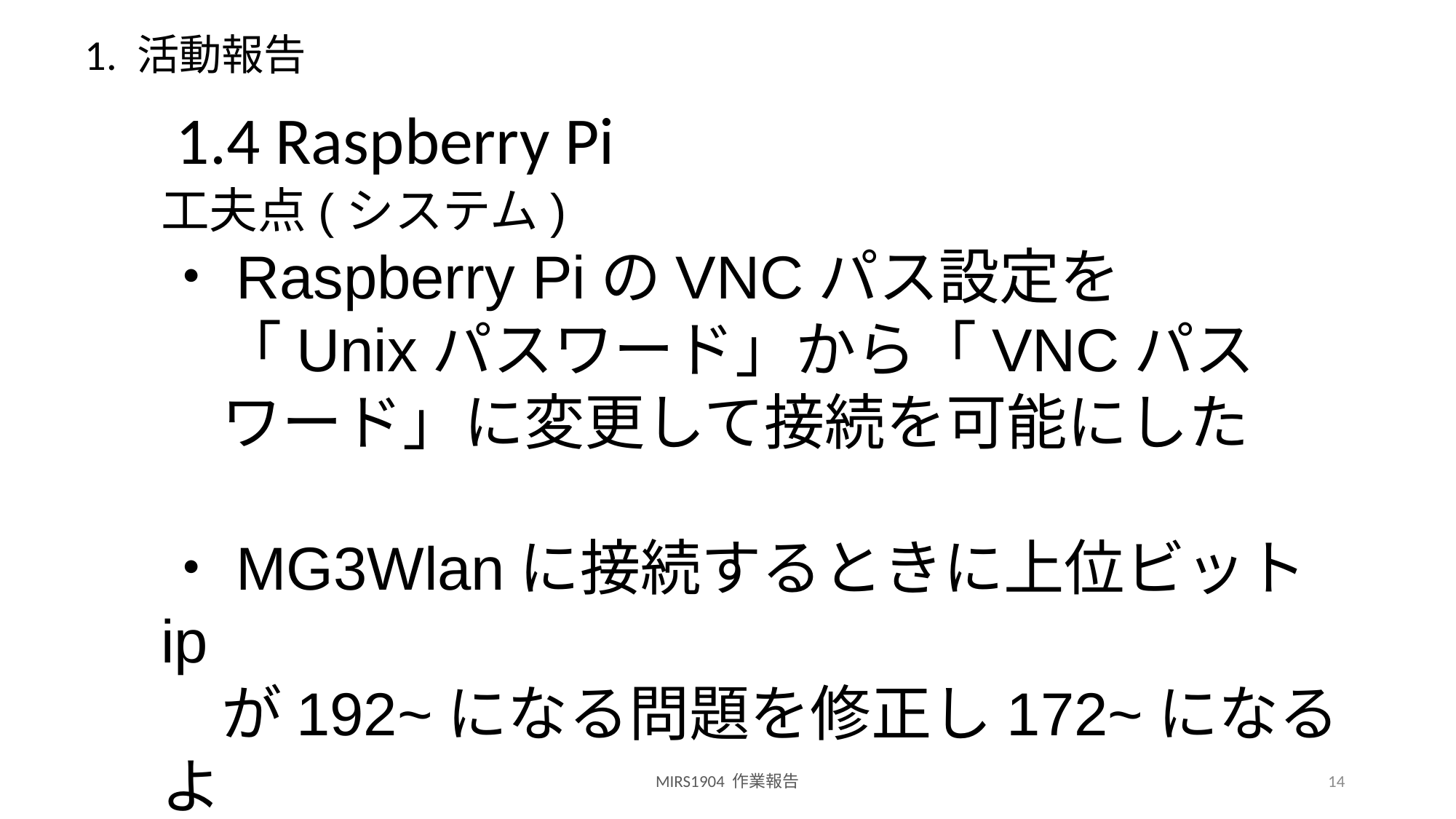

# 1. 活動報告
1.4 Raspberry Pi
工夫点(システム)
・Raspberry PiのVNCパス設定を
　「Unixパスワード」から「VNCパス
　ワード」に変更して接続を可能にした

・MG3Wlanに接続するときに上位ビットip
　が192~になる問題を修正し172~になるよ
　うにした
MIRS1904 作業報告
14